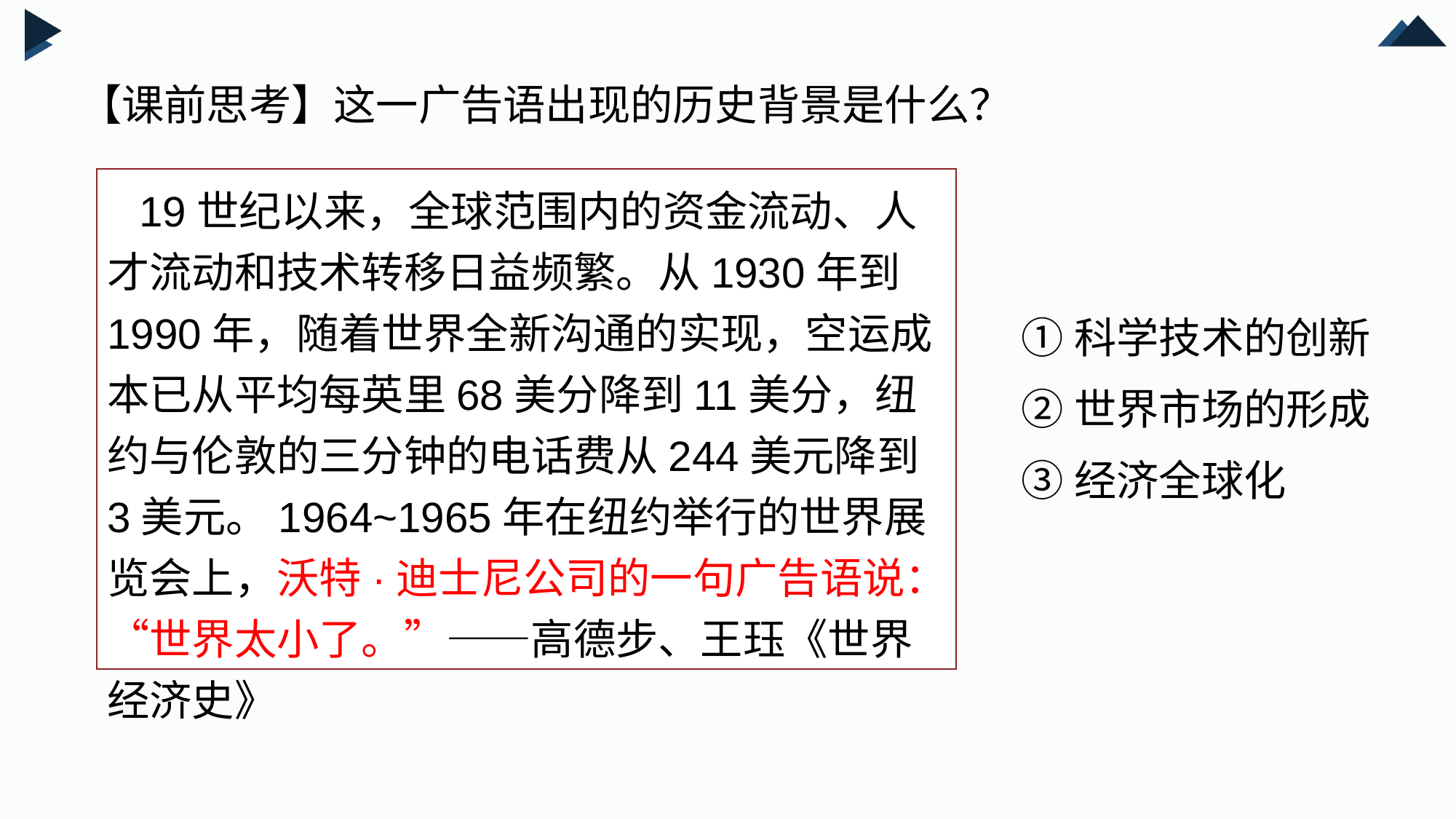

【课前思考】这一广告语出现的历史背景是什么？
19世纪以来，全球范围内的资金流动、人才流动和技术转移日益频繁。从1930年到1990年，随着世界全新沟通的实现，空运成本已从平均每英里68美分降到11美分，纽约与伦敦的三分钟的电话费从244美元降到3美元。1964~1965年在纽约举行的世界展览会上，沃特·迪士尼公司的一句广告语说：“世界太小了。”——高德步、王珏《世界经济史》
①科学技术的创新
②世界市场的形成
③经济全球化